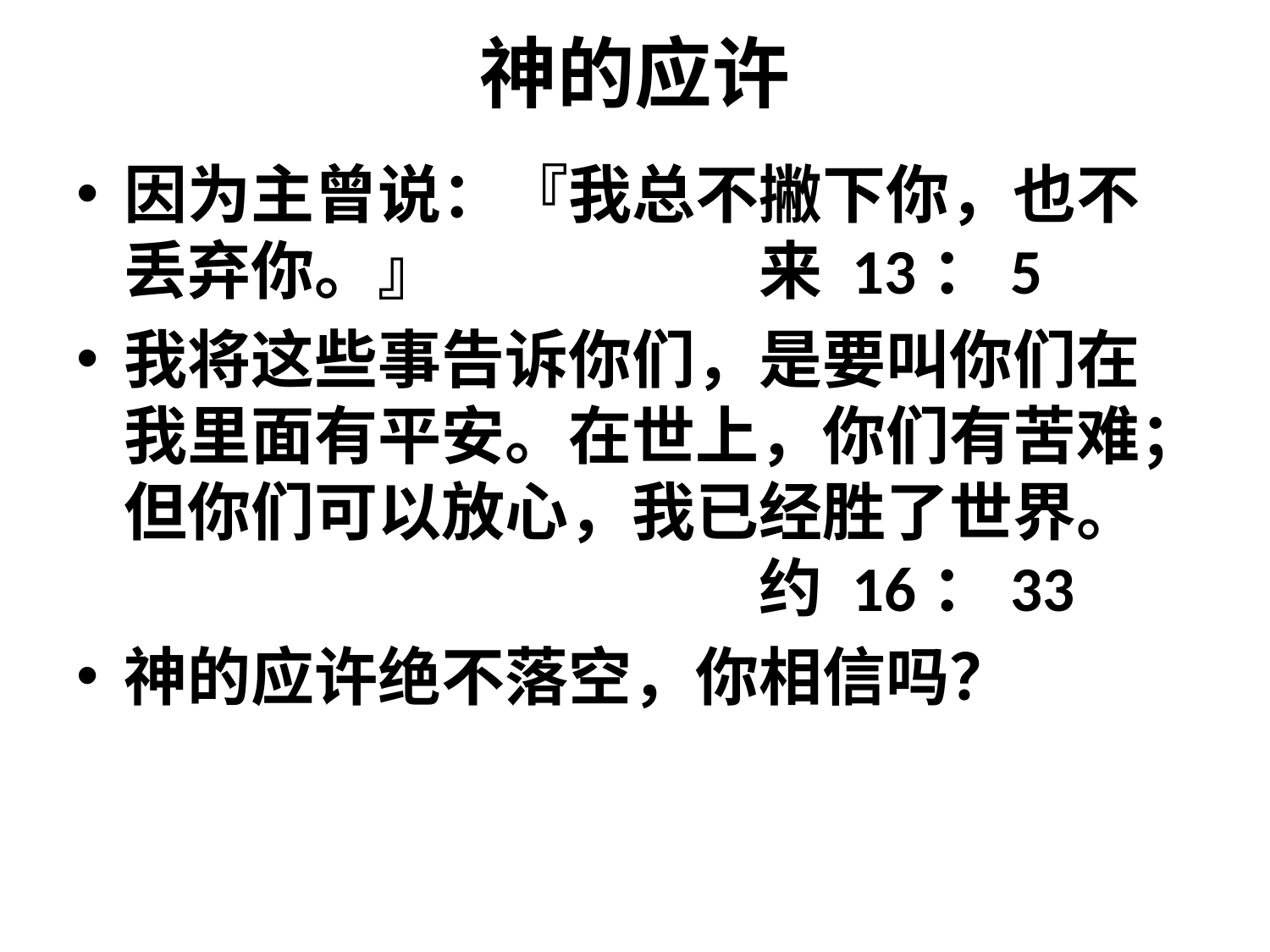

# 神的应许
因为主曾说：『我总不撇下你，也不丢弃你。』 			来 13：5
我将这些事告诉你们，是要叫你们在我里面有平安。在世上，你们有苦难；但你们可以放心，我已经胜了世界。					约 16：33
神的应许绝不落空，你相信吗？